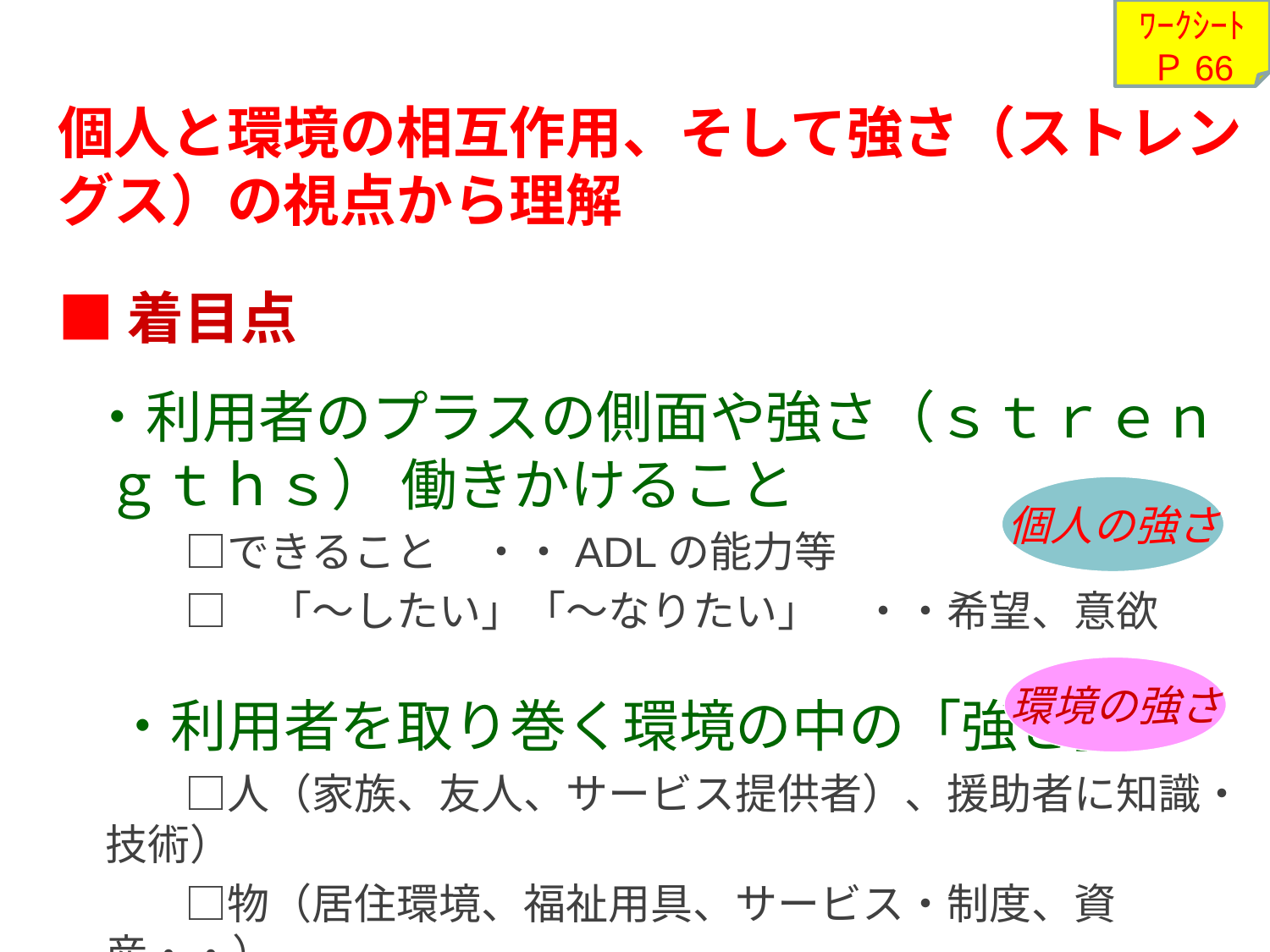

ﾜｰｸｼｰﾄ
Ｐ66
# 個人と環境の相互作用、そして強さ（ストレングス）の視点から理解

■着目点

　・利用者のプラスの側面や強さ（ｓｔｒｅｎｇｔｈｓ） 働きかけること
　　　　□できること　・・ADLの能力等
　　　□　「～したい」「～なりたい」　・・希望、意欲

　・利用者を取り巻く環境の中の「強さ」
　　　□人（家族、友人、サービス提供者）、援助者に知識・技術）
　　　□物（居住環境、福祉用具、サービス・制度、資産・・）
個人の強さ
環境の強さ